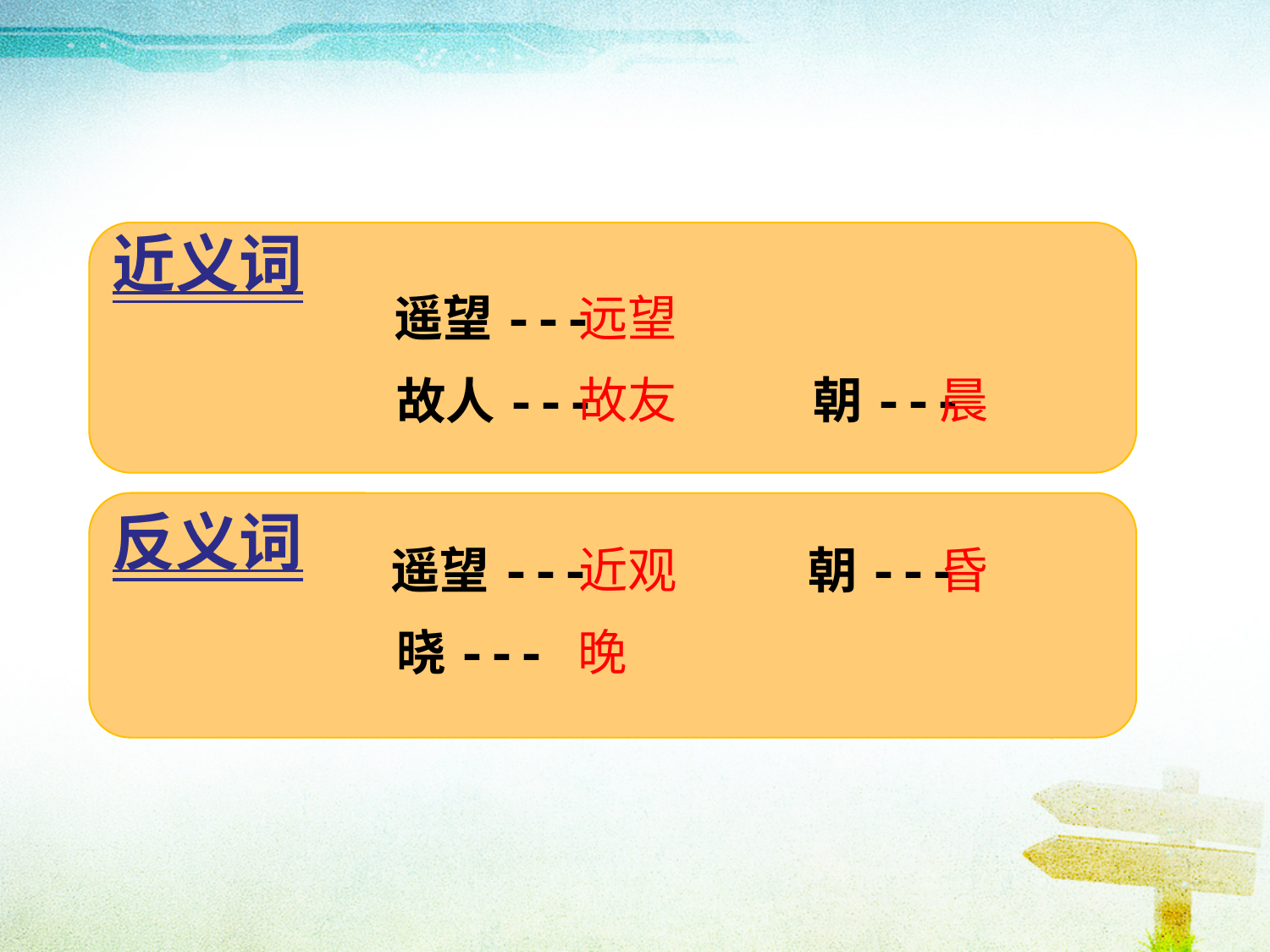

近义词

遥望---
远望
故友
朝---
晨
故人---

反义词
遥望---
近观
朝---
昏
晓---
晚